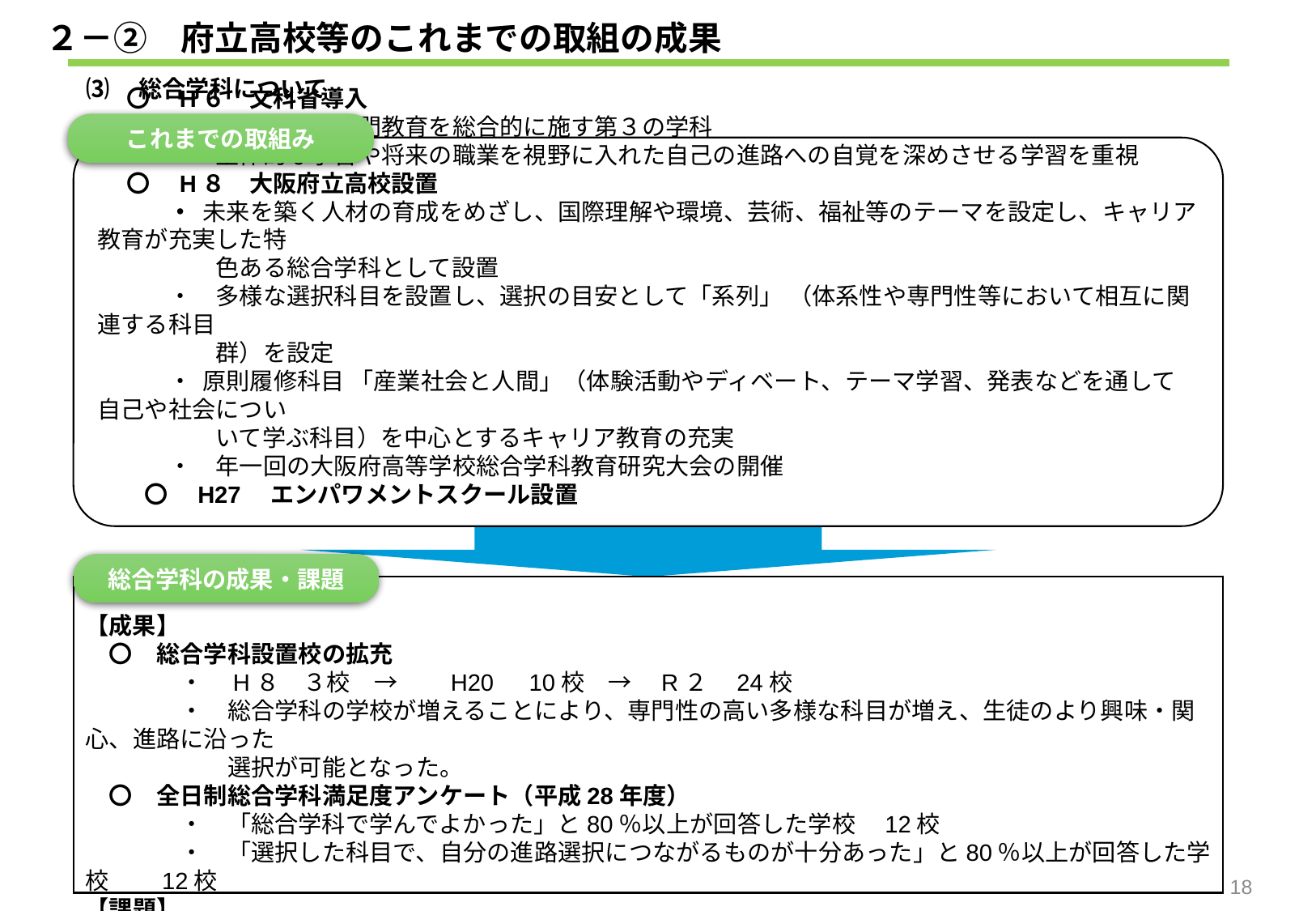

２－②　府立高校等のこれまでの取組の成果
⑶　総合学科について
これまでの取組み

　 〇　H６　文科省導入
　　　・　普通教育と専門教育を総合的に施す第３の学科
　　　・　主体的な学習や将来の職業を視野に入れた自己の進路への自覚を深めさせる学習を重視
　 〇　H８　大阪府立高校設置
　　　・  未来を築く人材の育成をめざし、国際理解や環境、芸術、福祉等のテーマを設定し、キャリア教育が充実した特
　　　　　色ある総合学科として設置
　　　・　多様な選択科目を設置し、選択の目安として「系列」 （体系性や専門性等において相互に関連する科目
　　　　　群）を設定
　　　・  原則履修科目 「産業社会と人間」（体験活動やディベート、テーマ学習、発表などを通して自己や社会につい
　　　　　いて学ぶ科目）を中心とするキャリア教育の充実
　　　・　年一回の大阪府高等学校総合学科教育研究大会の開催
　　〇　H27　エンパワメントスクール設置

総合学科の成果・課題

【成果】
　〇　総合学科設置校の拡充
　　　　・　H８　３校　→　　H20　10校　→　R２　24校
　　　　・　総合学科の学校が増えることにより、専門性の高い多様な科目が増え、生徒のより興味・関心、進路に沿った
　　　　　　選択が可能となった。
　〇　全日制総合学科満足度アンケート（平成28年度）
　　　　・　「総合学科で学んでよかった」と80％以上が回答した学校　12校
　　　　・　「選択した科目で、自分の進路選択につながるものが十分あった」と80％以上が回答した学校　　12校
【課題】
　〇　将来の進路を考えるための様々な体験活動やガイダンス等のキャリア教育の一層の充実

18